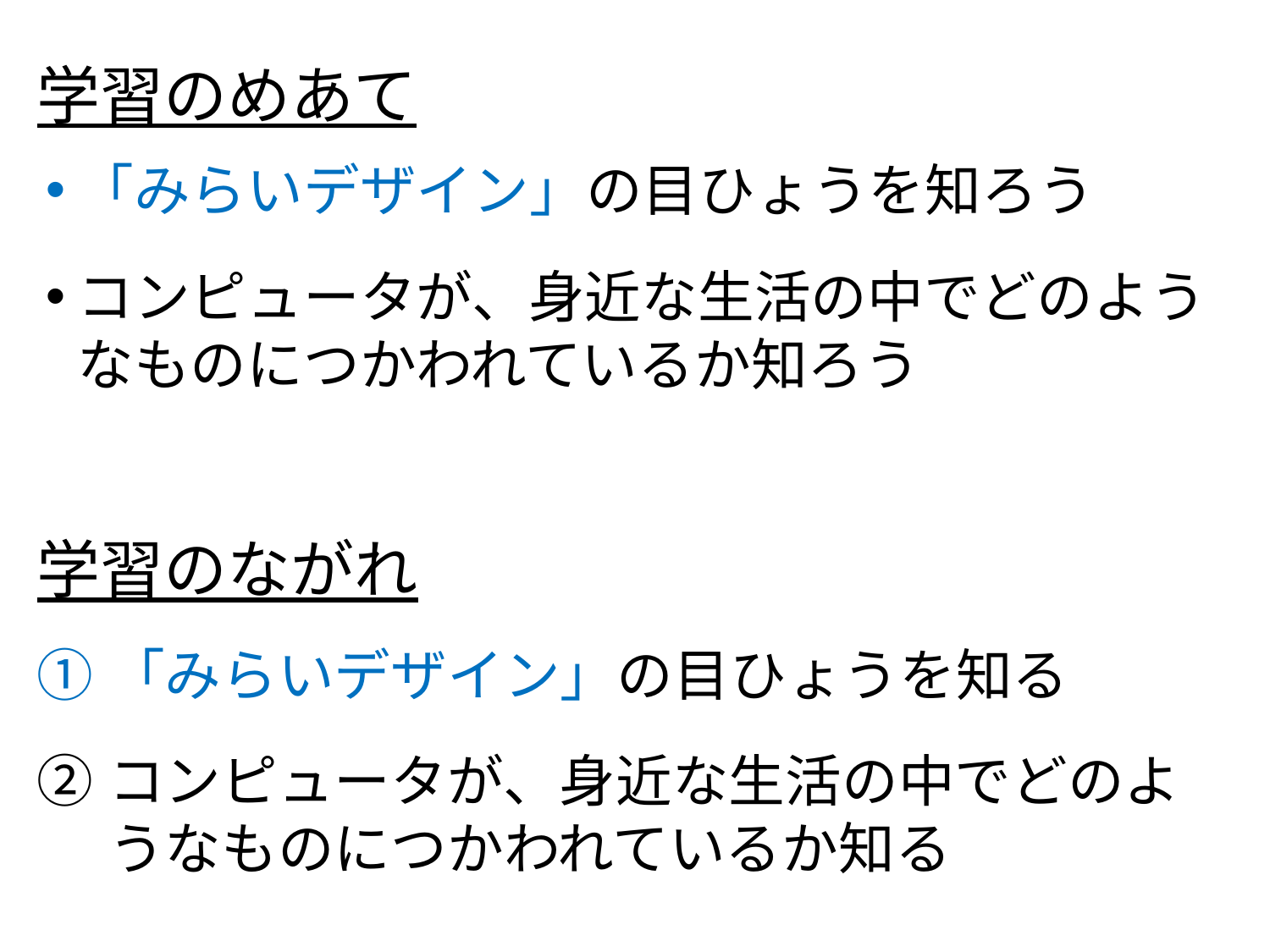

# 学習のめあて
「みらいデザイン」の目ひょうを知ろう
コンピュータが、身近な生活の中でどのようなものにつかわれているか知ろう

学習のながれ

「みらいデザイン」の目ひょうを知る
コンピュータが、身近な生活の中でどのようなものにつかわれているか知る